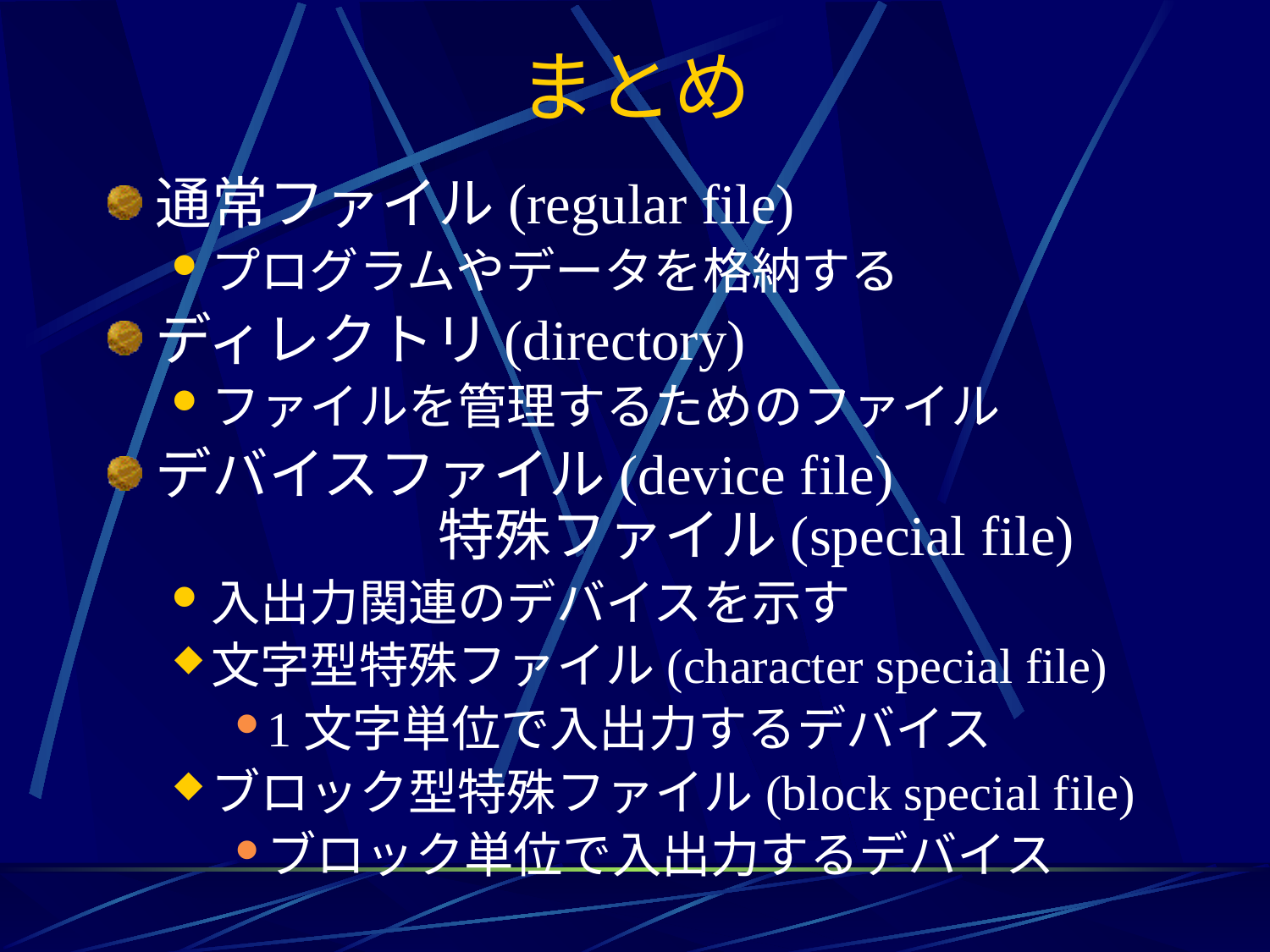

# まとめ
通常ファイル(regular file)
プログラムやデータを格納する
ディレクトリ(directory)
ファイルを管理するためのファイル
デバイスファイル(device file)　　　　　　　　　特殊ファイル(special file)
入出力関連のデバイスを示す
文字型特殊ファイル(character special file)
1文字単位で入出力するデバイス
ブロック型特殊ファイル(block special file)
ブロック単位で入出力するデバイス